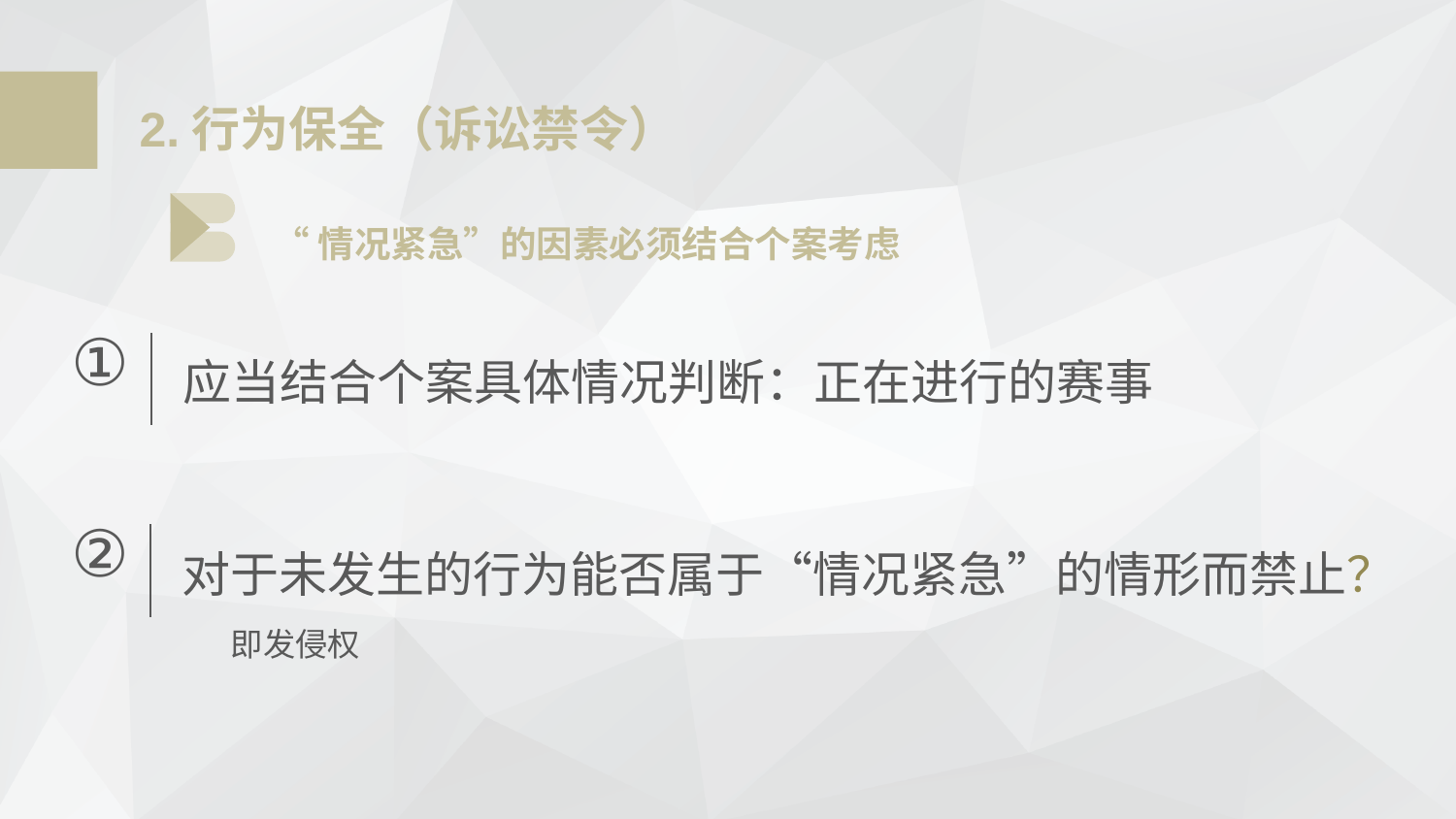

2.行为保全（诉讼禁令）

“情况紧急”的因素必须结合个案考虑
①
应当结合个案具体情况判断：正在进行的赛事
②
对于未发生的行为能否属于“情况紧急”的情形而禁止？
即发侵权